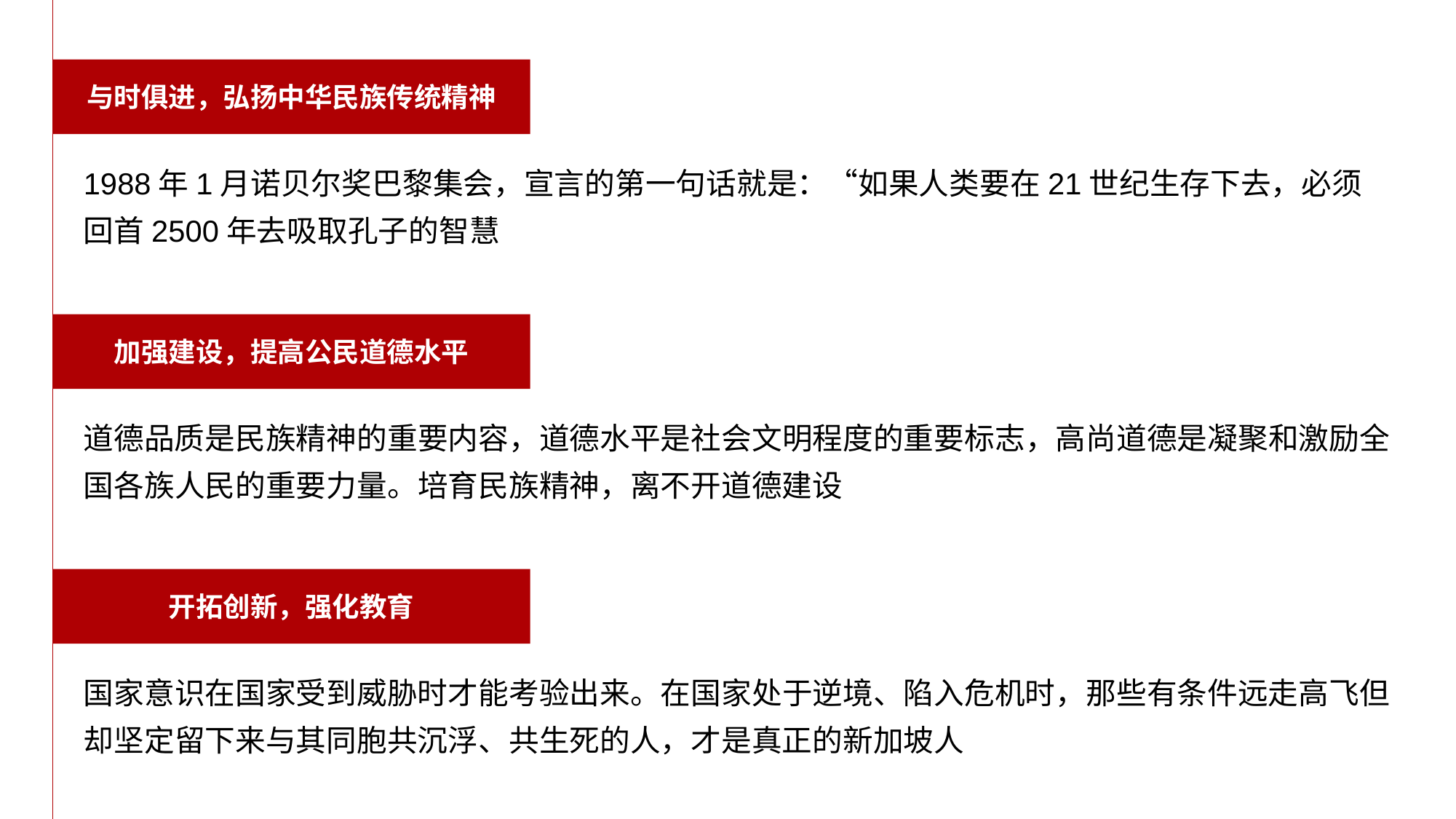

与时俱进，弘扬中华民族传统精神
1988年1月诺贝尔奖巴黎集会，宣言的第一句话就是：“如果人类要在21世纪生存下去，必须回首2500年去吸取孔子的智慧
加强建设，提高公民道德水平
道德品质是民族精神的重要内容，道德水平是社会文明程度的重要标志，高尚道德是凝聚和激励全国各族人民的重要力量。培育民族精神，离不开道德建设
开拓创新，强化教育
国家意识在国家受到威胁时才能考验出来。在国家处于逆境、陷入危机时，那些有条件远走高飞但却坚定留下来与其同胞共沉浮、共生死的人，才是真正的新加坡人